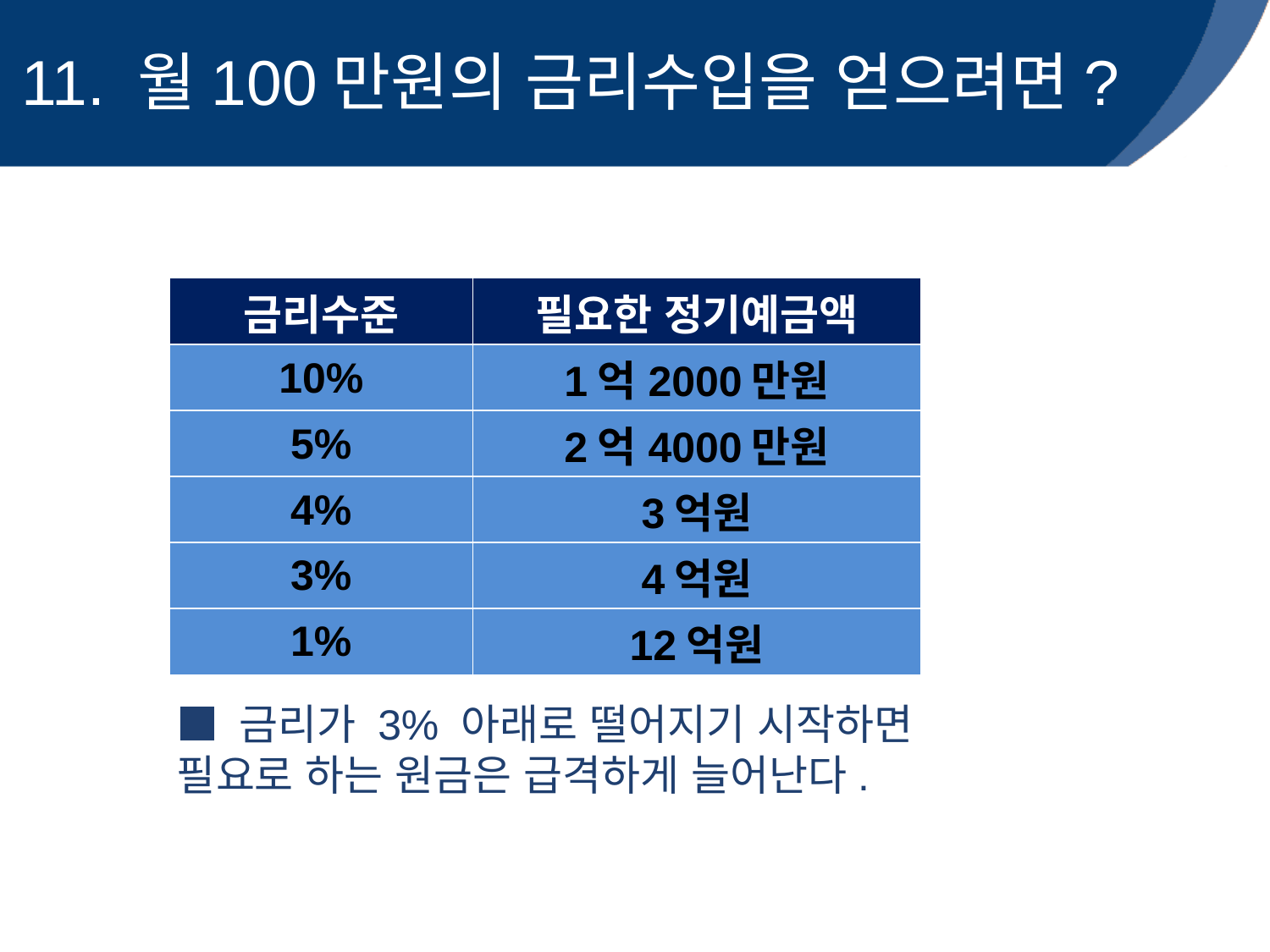

11. 월100만원의 금리수입을 얻으려면?
| 금리수준 | 필요한 정기예금액 |
| --- | --- |
| 10% | 1억2000만원 |
| 5% | 2억4000만원 |
| 4% | 3억원 |
| 3% | 4억원 |
| 1% | 12억원 |
■ 금리가 3% 아래로 떨어지기 시작하면
필요로 하는 원금은 급격하게 늘어난다.